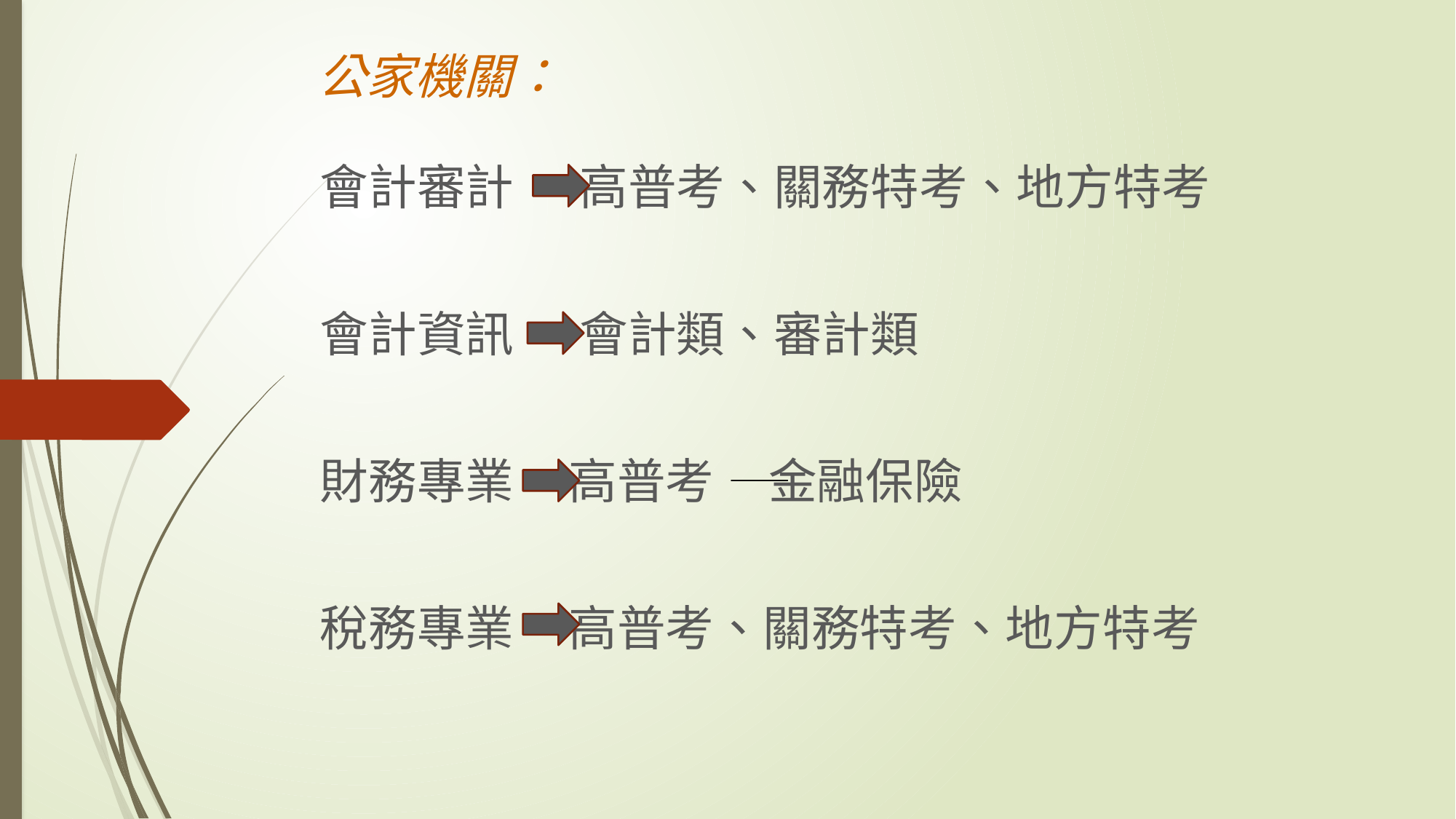

# 公家機關：
會計審計      高普考、關務特考、地方特考

會計資訊      會計類、審計類

財務專業     高普考     金融保險

稅務專業     高普考、關務特考、地方特考